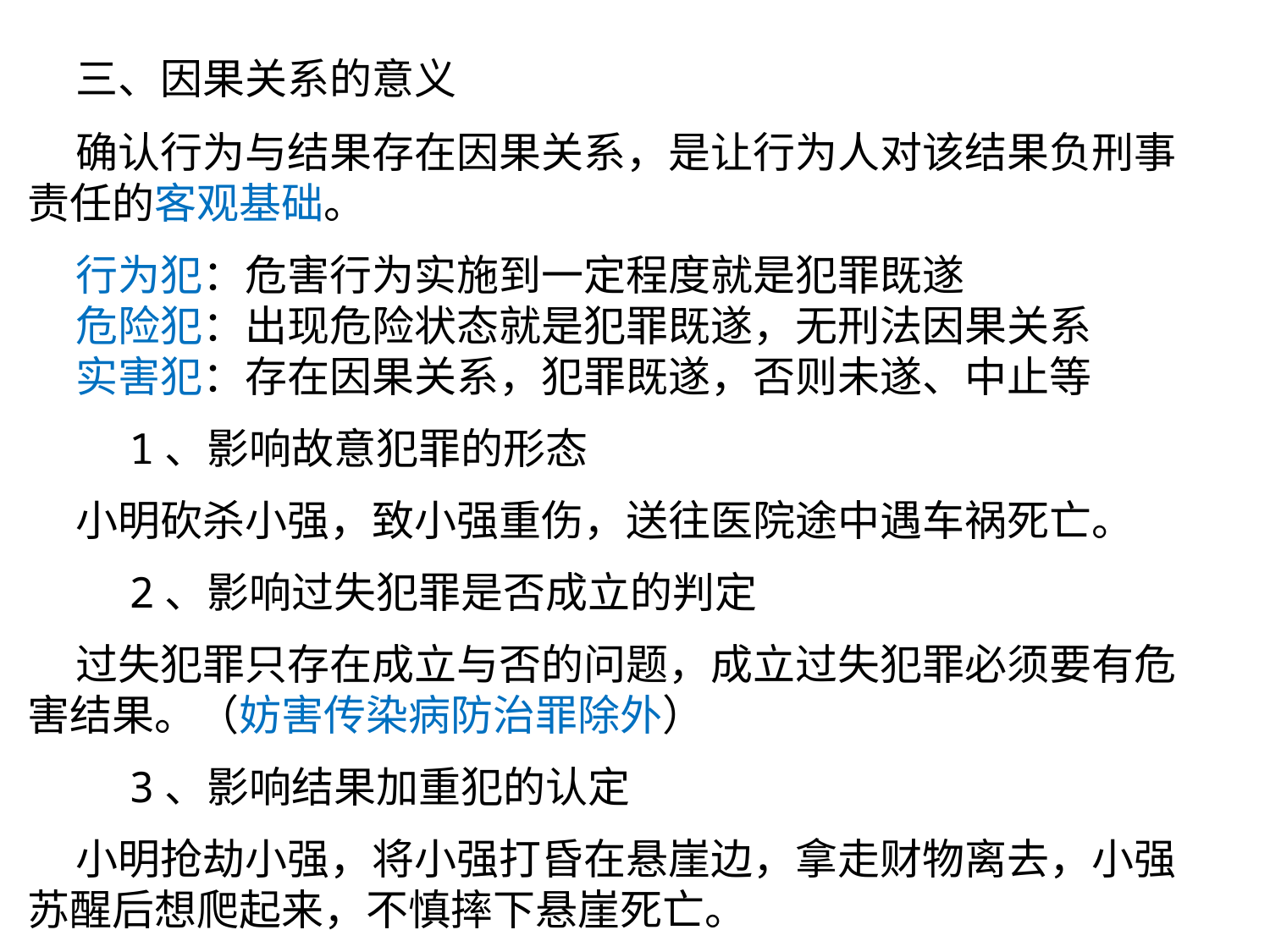

三、因果关系的意义

    确认行为与结果存在因果关系，是让行为人对该结果负刑事责任的客观基础。

    行为犯：危害行为实施到一定程度就是犯罪既遂
    危险犯：出现危险状态就是犯罪既遂，无刑法因果关系
    实害犯：存在因果关系，犯罪既遂，否则未遂、中止等

    1、影响故意犯罪的形态

    小明砍杀小强，致小强重伤，送往医院途中遇车祸死亡。

    2、影响过失犯罪是否成立的判定

    过失犯罪只存在成立与否的问题，成立过失犯罪必须要有危害结果。（妨害传染病防治罪除外）

    3、影响结果加重犯的认定

    小明抢劫小强，将小强打昏在悬崖边，拿走财物离去，小强苏醒后想爬起来，不慎摔下悬崖死亡。